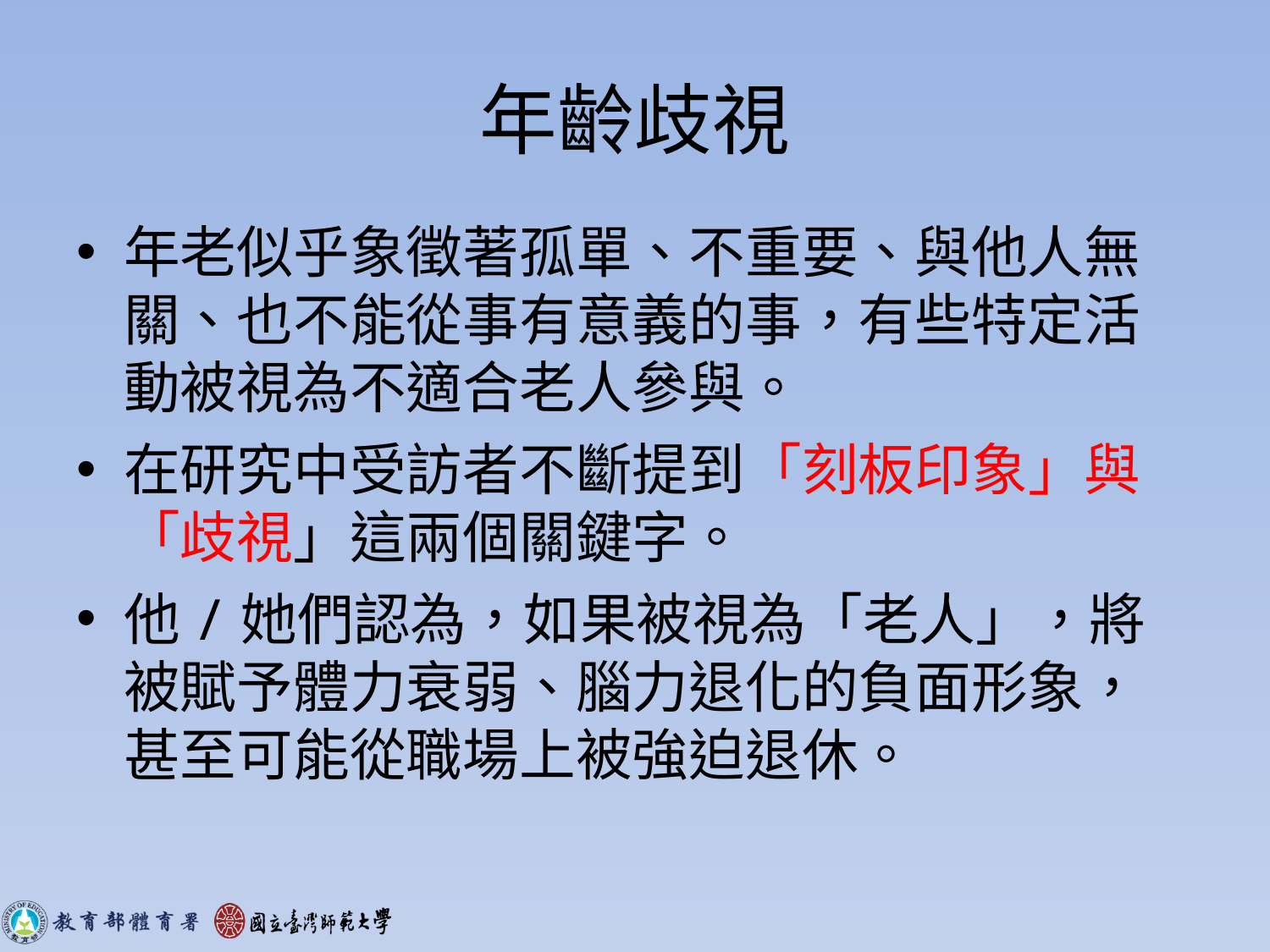

# 年齡歧視
年老似乎象徵著孤單、不重要、與他人無關、也不能從事有意義的事，有些特定活動被視為不適合老人參與。
在研究中受訪者不斷提到「刻板印象」與 「歧視」這兩個關鍵字。
他/她們認為，如果被視為「老人」，將被賦予體力衰弱、腦力退化的負面形象，甚至可能從職場上被強迫退休。